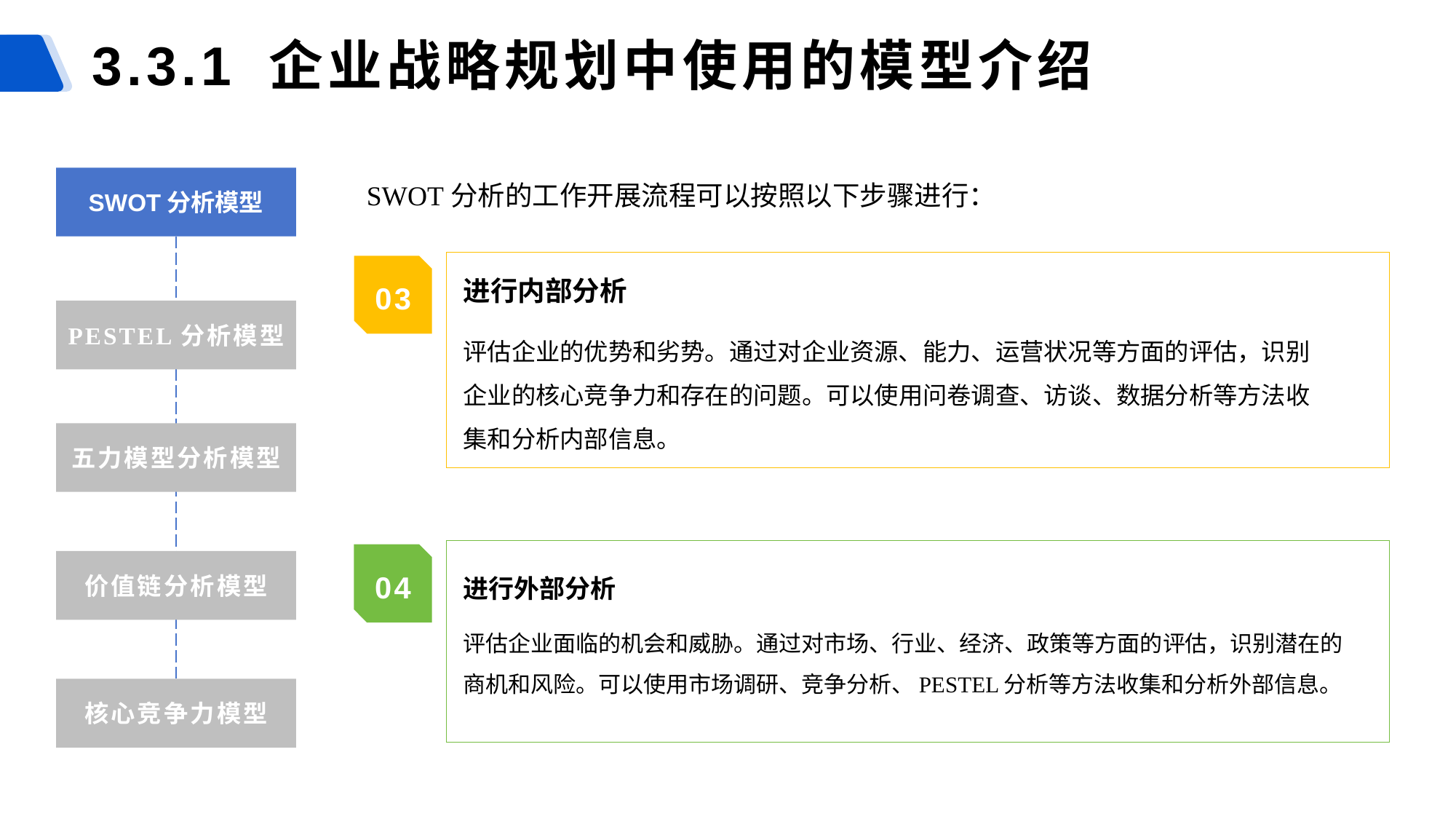

3.3.1 企业战略规划中使用的模型介绍
SWOT分析模型
SWOT分析的工作开展流程可以按照以下步骤进行：

进行内部分析
评估企业的优势和劣势。通过对企业资源、能力、运营状况等方面的评估，识别企业的核心竞争力和存在的问题。可以使用问卷调查、访谈、数据分析等方法收集和分析内部信息。

03
PESTEL分析模型
五力模型分析模型

价值链分析模型
04
进行外部分析
评估企业面临的机会和威胁。通过对市场、行业、经济、政策等方面的评估，识别潜在的商机和风险。可以使用市场调研、竞争分析、PESTEL分析等方法收集和分析外部信息。
核心竞争力模型